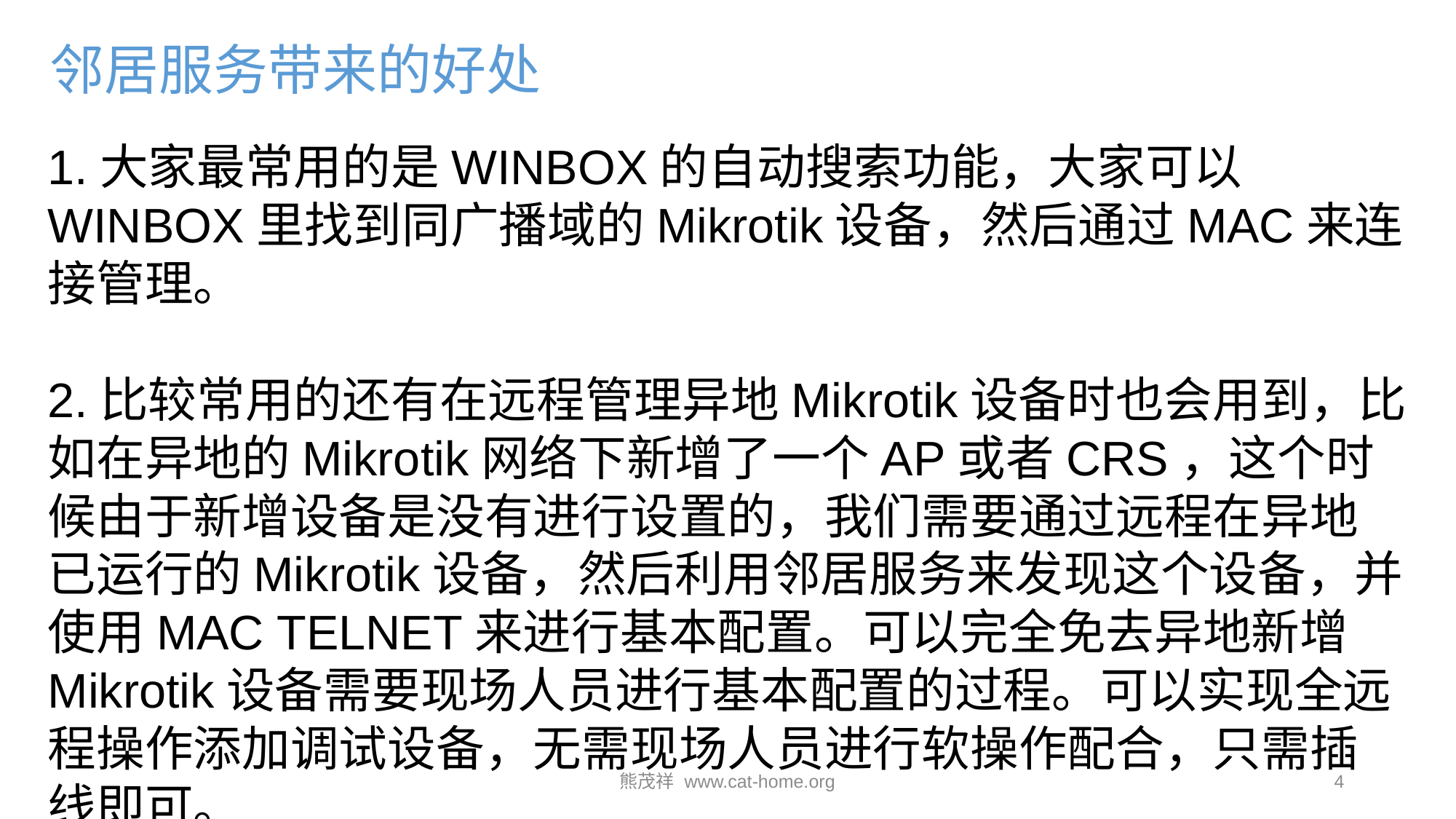

邻居服务带来的好处
1.大家最常用的是WINBOX的自动搜索功能，大家可以WINBOX里找到同广播域的Mikrotik设备，然后通过MAC来连接管理。

2.比较常用的还有在远程管理异地Mikrotik设备时也会用到，比如在异地的Mikrotik网络下新增了一个AP或者CRS，这个时候由于新增设备是没有进行设置的，我们需要通过远程在异地已运行的Mikrotik设备，然后利用邻居服务来发现这个设备，并使用MAC TELNET来进行基本配置。可以完全免去异地新增Mikrotik设备需要现场人员进行基本配置的过程。可以实现全远程操作添加调试设备，无需现场人员进行软操作配合，只需插线即可。
熊茂祥 www.cat-home.org
4